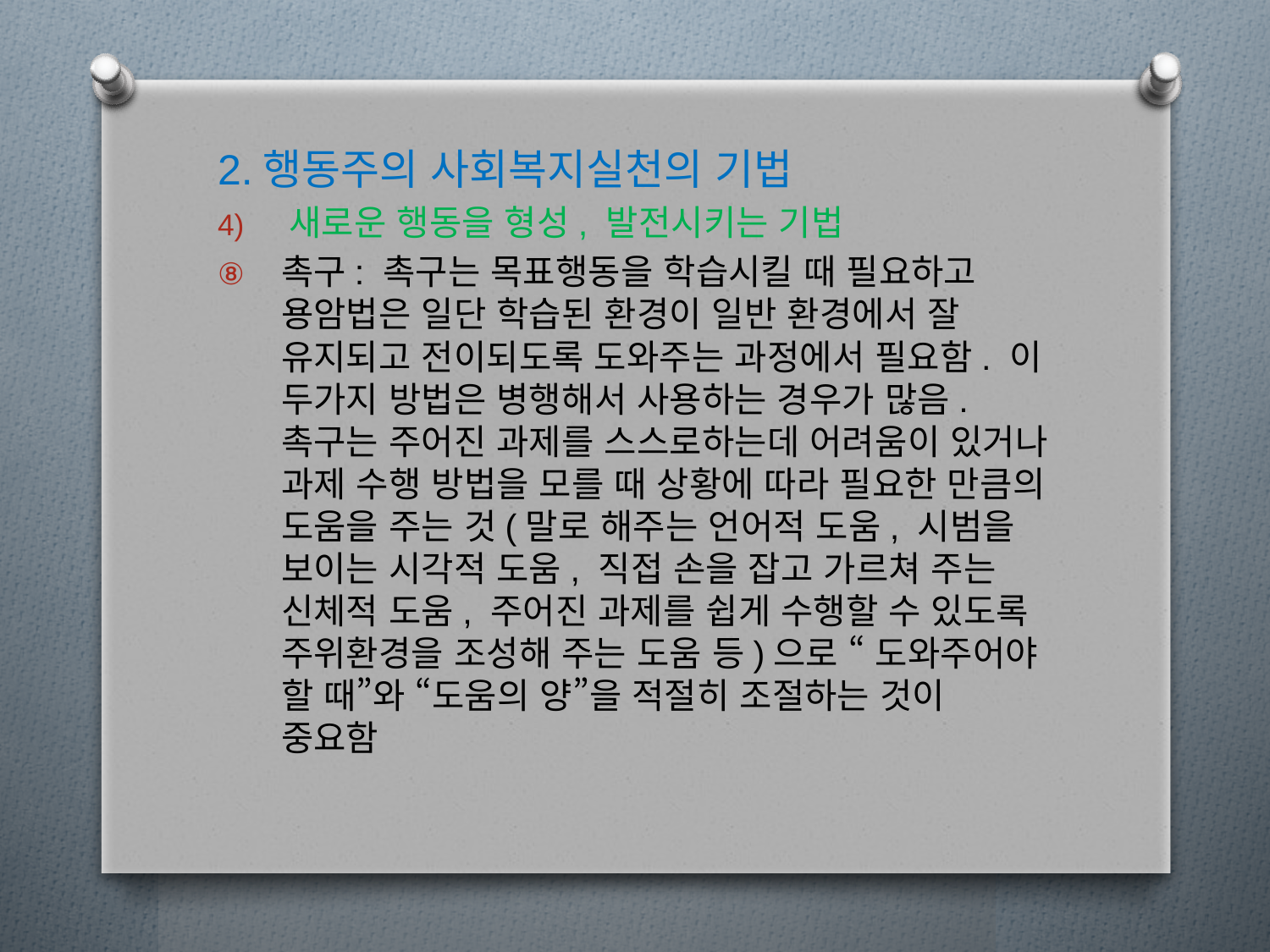

2.행동주의 사회복지실천의 기법
새로운 행동을 형성, 발전시키는 기법
촉구: 촉구는 목표행동을 학습시킬 때 필요하고 용암법은 일단 학습된 환경이 일반 환경에서 잘 유지되고 전이되도록 도와주는 과정에서 필요함. 이 두가지 방법은 병행해서 사용하는 경우가 많음. 촉구는 주어진 과제를 스스로하는데 어려움이 있거나 과제 수행 방법을 모를 때 상황에 따라 필요한 만큼의 도움을 주는 것(말로 해주는 언어적 도움, 시범을 보이는 시각적 도움, 직접 손을 잡고 가르쳐 주는 신체적 도움, 주어진 과제를 쉽게 수행할 수 있도록 주위환경을 조성해 주는 도움 등)으로 “ 도와주어야 할 때”와 “도움의 양”을 적절히 조절하는 것이 중요함